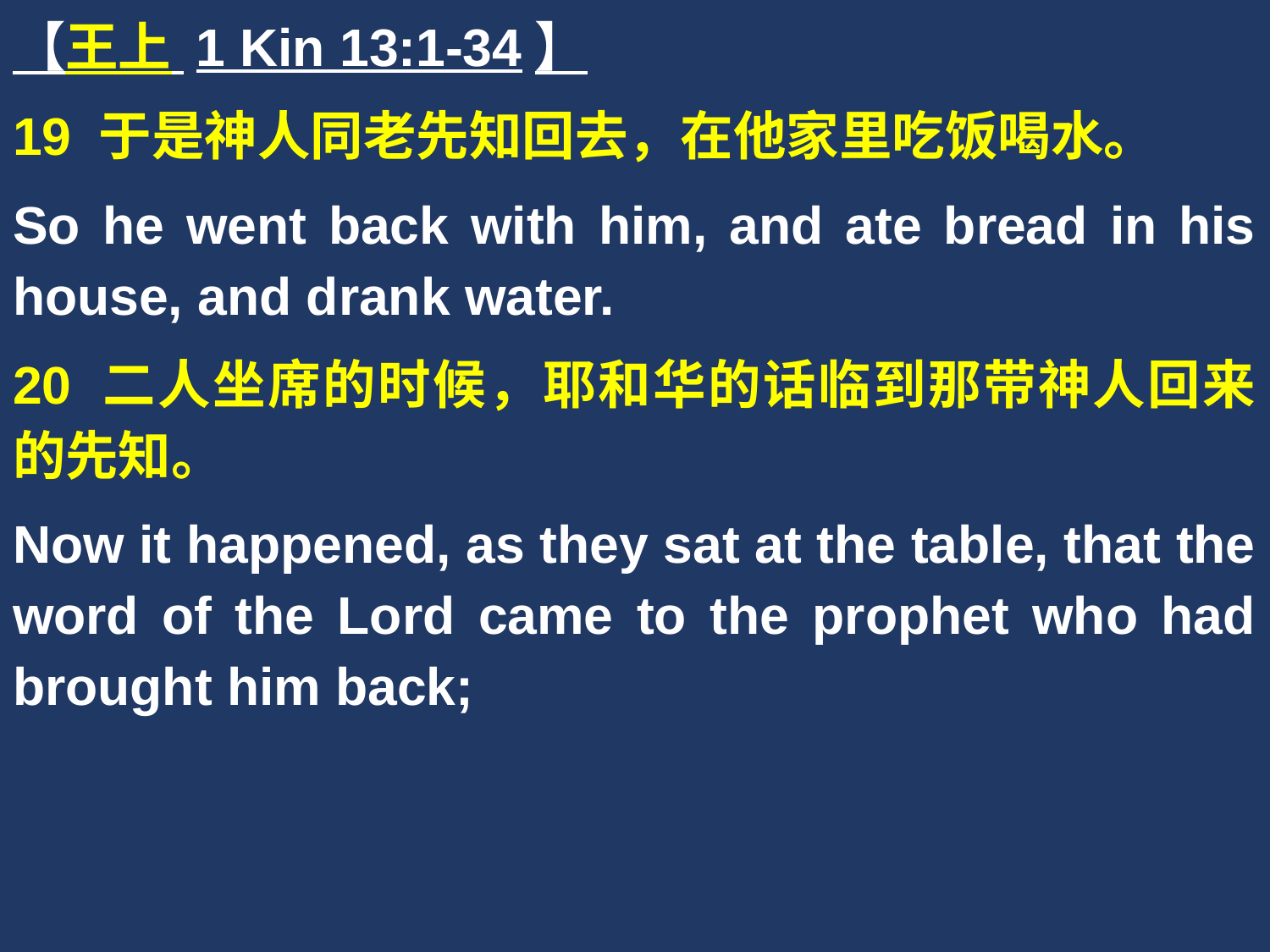

【王上 1 Kin 13:1-34】
19 于是神人同老先知回去，在他家里吃饭喝水。
So he went back with him, and ate bread in his house, and drank water.
20 二人坐席的时候，耶和华的话临到那带神人回来的先知。
Now it happened, as they sat at the table, that the word of the Lord came to the prophet who had brought him back;